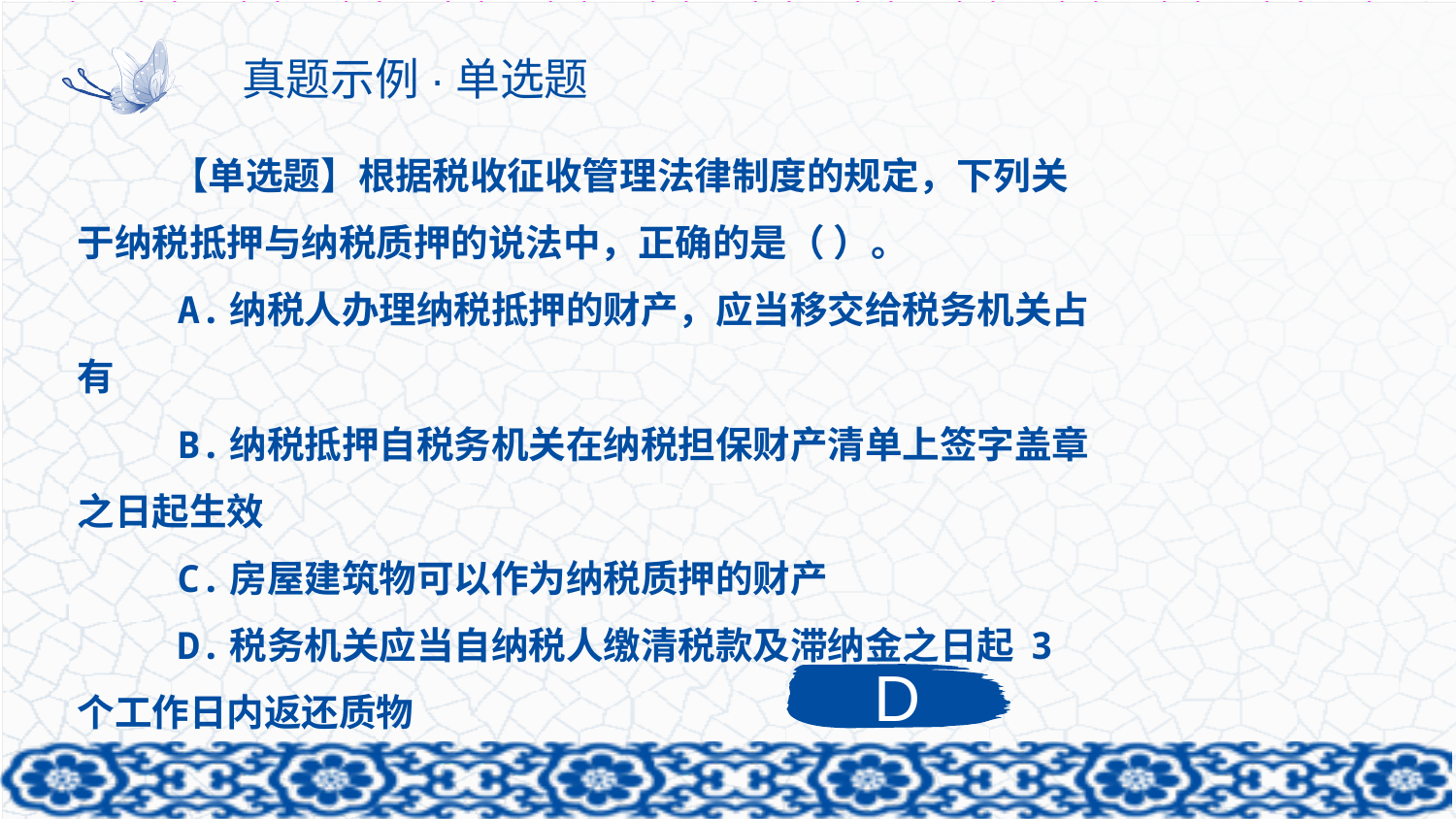

# 真题示例·单选题
 【单选题】根据税收征收管理法律制度的规定，下列关于纳税抵押与纳税质押的说法中，正确的是（ ）。
 A.纳税人办理纳税抵押的财产，应当移交给税务机关占有
 B.纳税抵押自税务机关在纳税担保财产清单上签字盖章之日起生效
 C.房屋建筑物可以作为纳税质押的财产
 D.税务机关应当自纳税人缴清税款及滞纳金之日起 3 个工作日内返还质物

D